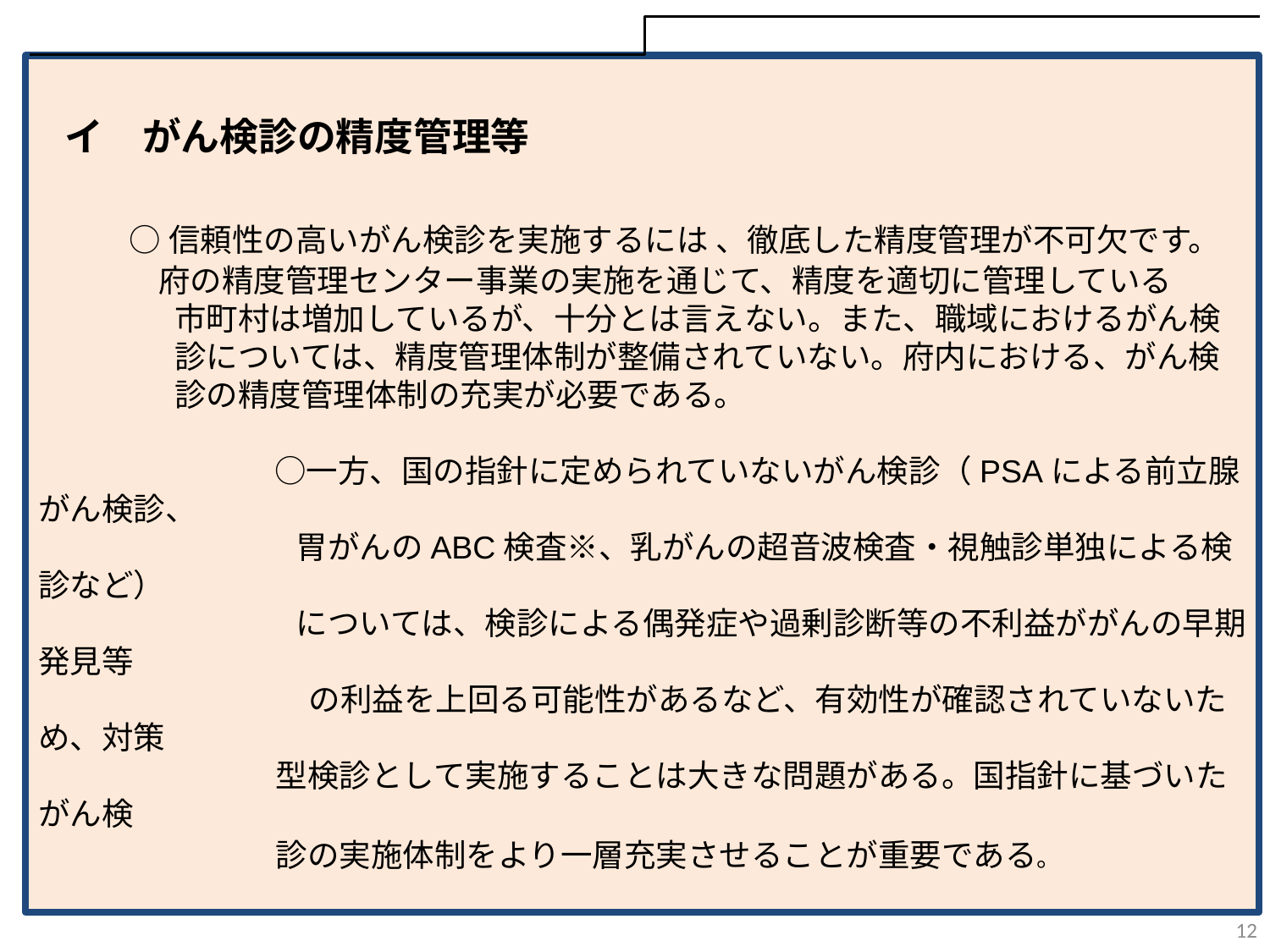

イ　がん検診の精度管理等

   ○信頼性の高いがん検診を実施するには 、徹底した精度管理が不可欠です。
       府の精度管理センター事業の実施を通じて、精度を適切に管理している
市町村は増加しているが、十分とは言えない。また、職域におけるがん検
診については、精度管理体制が整備されていない。府内における、がん検
診の精度管理体制の充実が必要である。

    　　○一方、国の指針に定められていないがん検診（PSAによる前立腺がん検診、
       　　胃がんのABC検査※、乳がんの超音波検査・視触診単独による検診など）
       　　については、検診による偶発症や過剰診断等の不利益ががんの早期発見等
　　　　 の利益を上回る可能性があるなど、有効性が確認されていないため、対策
             型検診として実施することは大きな問題がある。国指針に基づいたがん検
             診の実施体制をより一層充実させることが重要である。

12